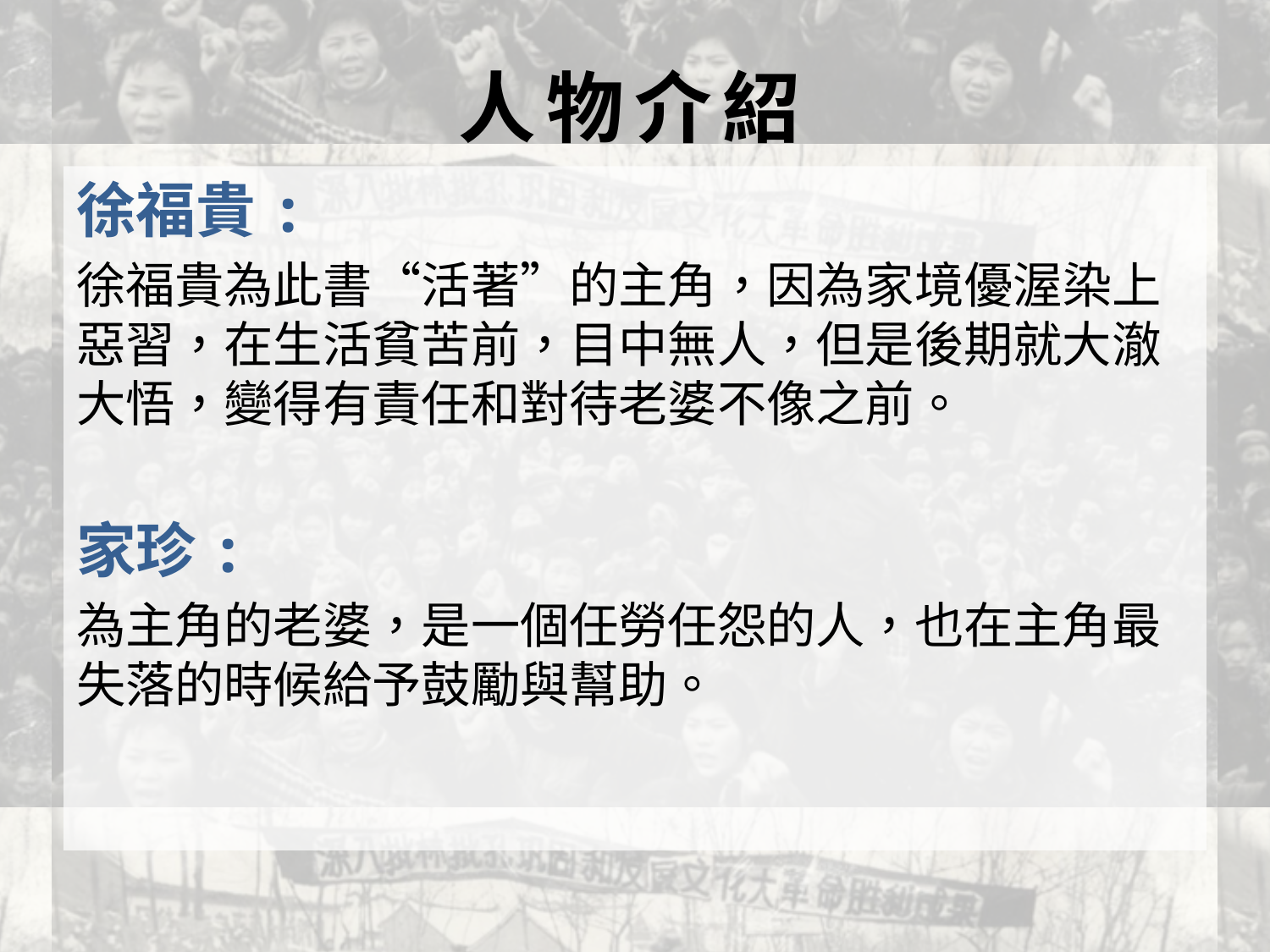

# 人物介紹
徐福貴:
徐福貴為此書“活著”的主角，因為家境優渥染上惡習，在生活貧苦前，目中無人，但是後期就大澈大悟，變得有責任和對待老婆不像之前。

家珍:
為主角的老婆，是一個任勞任怨的人，也在主角最失落的時候給予鼓勵與幫助。